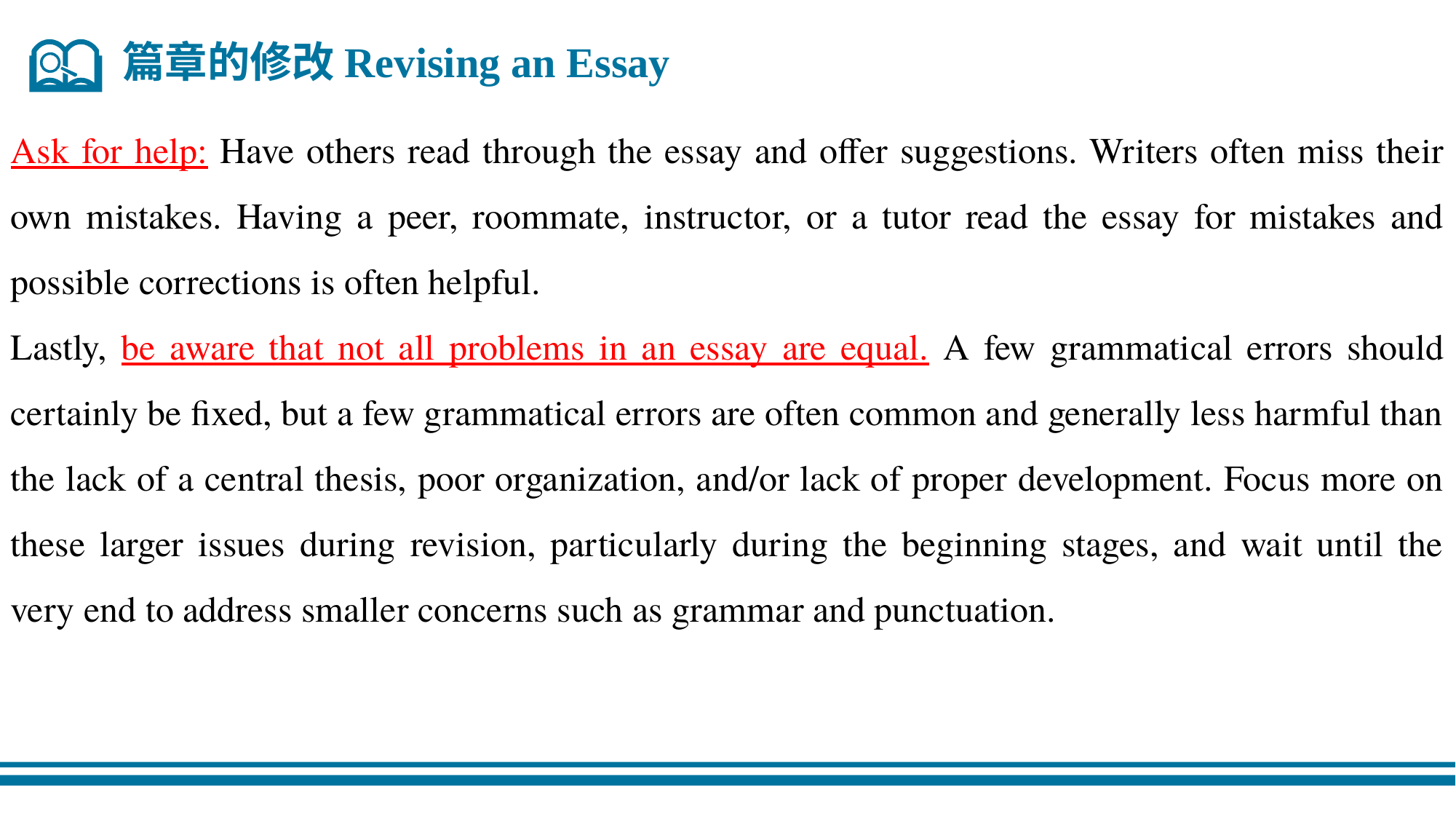

篇章的修改Revising an Essay
Ask for help: Have others read through the essay and offer suggestions. Writers often miss their own mistakes. Having a peer, roommate, instructor, or a tutor read the essay for mistakes and possible corrections is often helpful.
Lastly, be aware that not all problems in an essay are equal. A few grammatical errors should certainly be fixed, but a few grammatical errors are often common and generally less harmful than the lack of a central thesis, poor organization, and/or lack of proper development. Focus more on these larger issues during revision, particularly during the beginning stages, and wait until the very end to address smaller concerns such as grammar and punctuation.